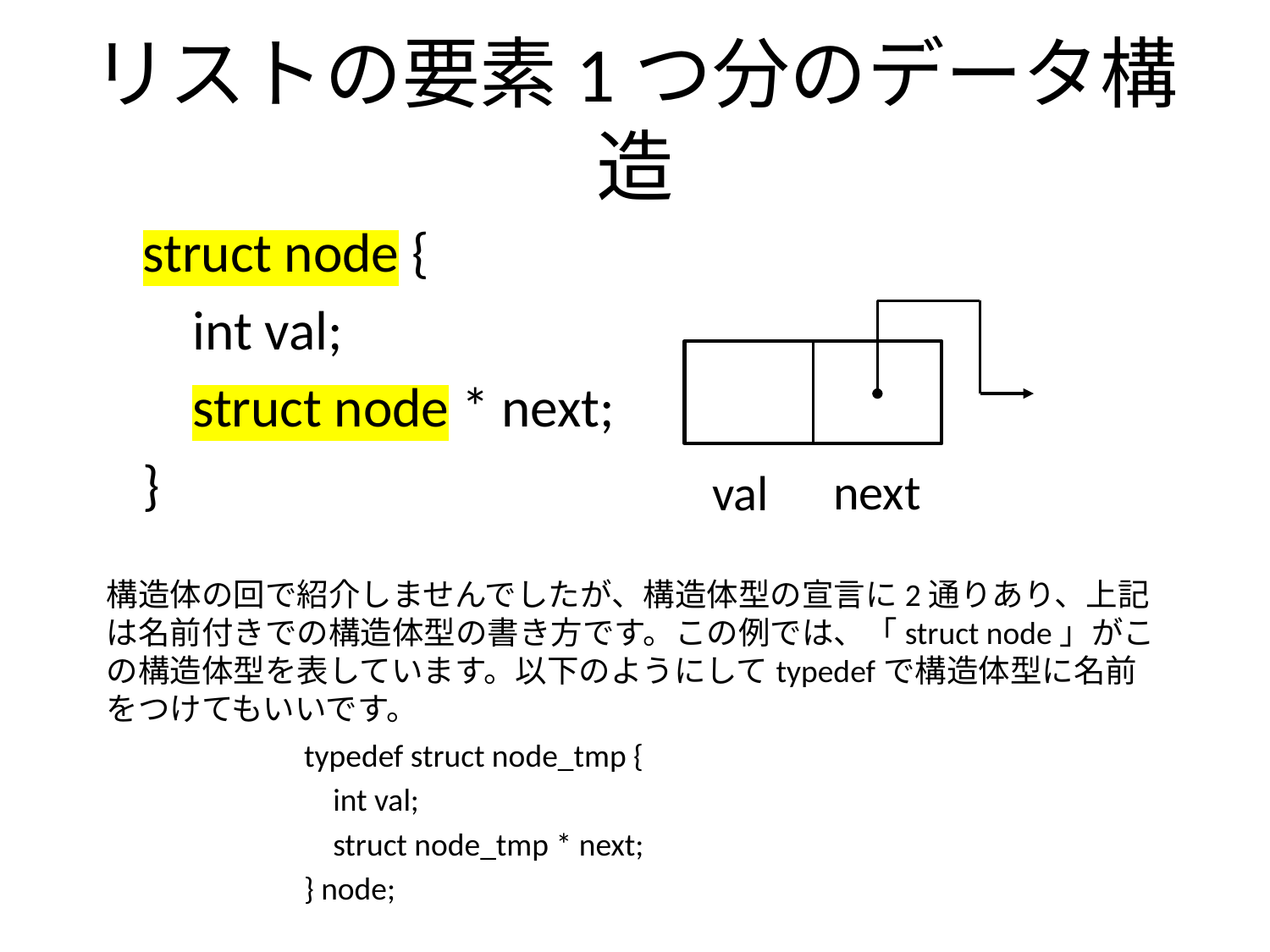

# リストの要素1つ分のデータ構造
struct node {
    int val;
    struct node * next;
}

next
val
構造体の回で紹介しませんでしたが、構造体型の宣言に2通りあり、上記は名前付きでの構造体型の書き方です。この例では、「struct node」がこの構造体型を表しています。以下のようにしてtypedefで構造体型に名前をつけてもいいです。
typedef struct node_tmp {
    int val;
    struct node_tmp * next;
} node;